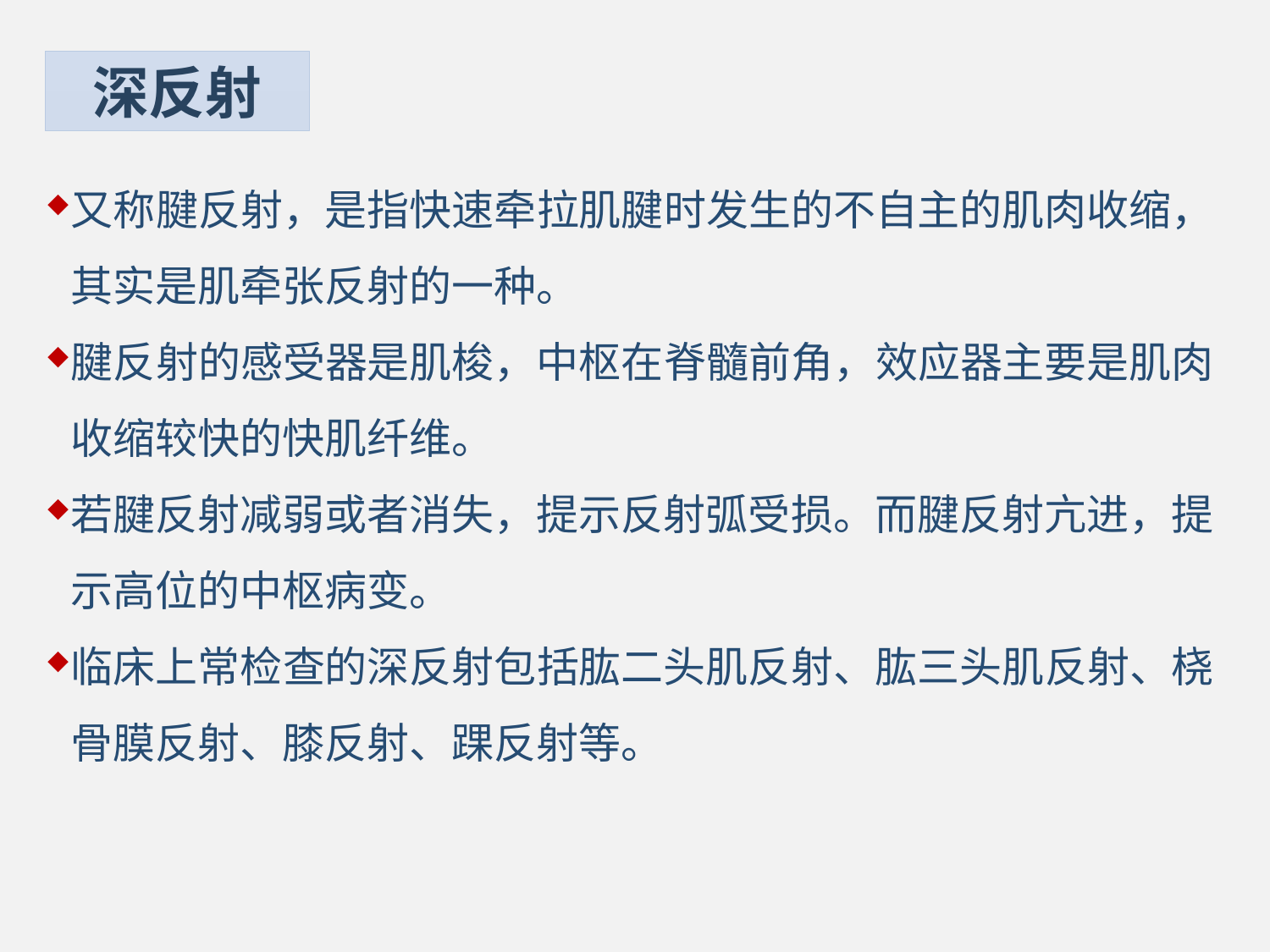

深反射
又称腱反射，是指快速牵拉肌腱时发生的不自主的肌肉收缩，其实是肌牵张反射的一种。
腱反射的感受器是肌梭，中枢在脊髓前角，效应器主要是肌肉收缩较快的快肌纤维。
若腱反射减弱或者消失，提示反射弧受损。而腱反射亢进，提示高位的中枢病变。
临床上常检查的深反射包括肱二头肌反射、肱三头肌反射、桡骨膜反射、膝反射、踝反射等。